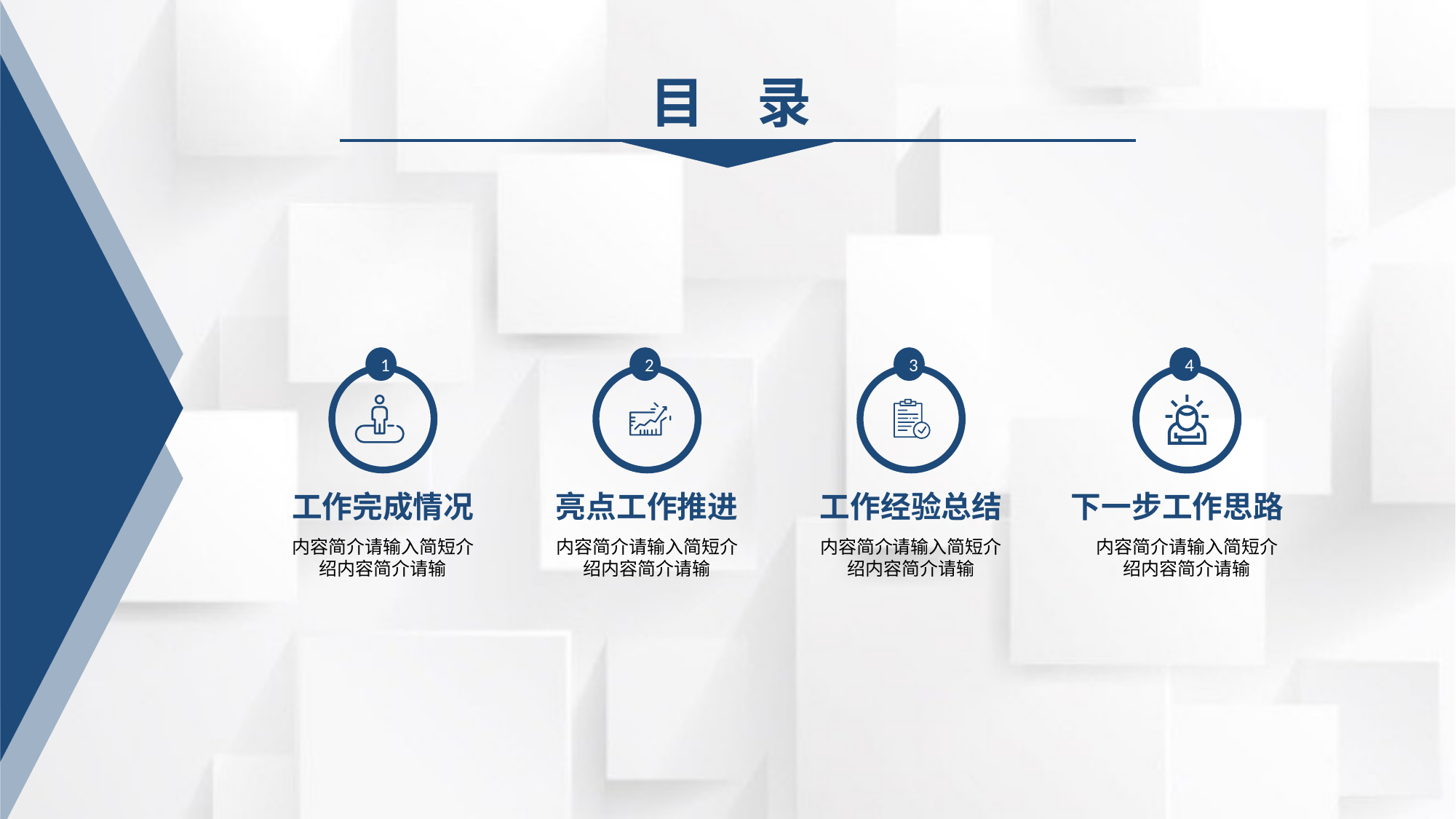

目  录

1

工作完成情况
内容简介请输入简短介绍内容简介请输
2

亮点工作推进
内容简介请输入简短介绍内容简介请输
3

工作经验总结
内容简介请输入简短介绍内容简介请输
4

下一步工作思路
内容简介请输入简短介绍内容简介请输